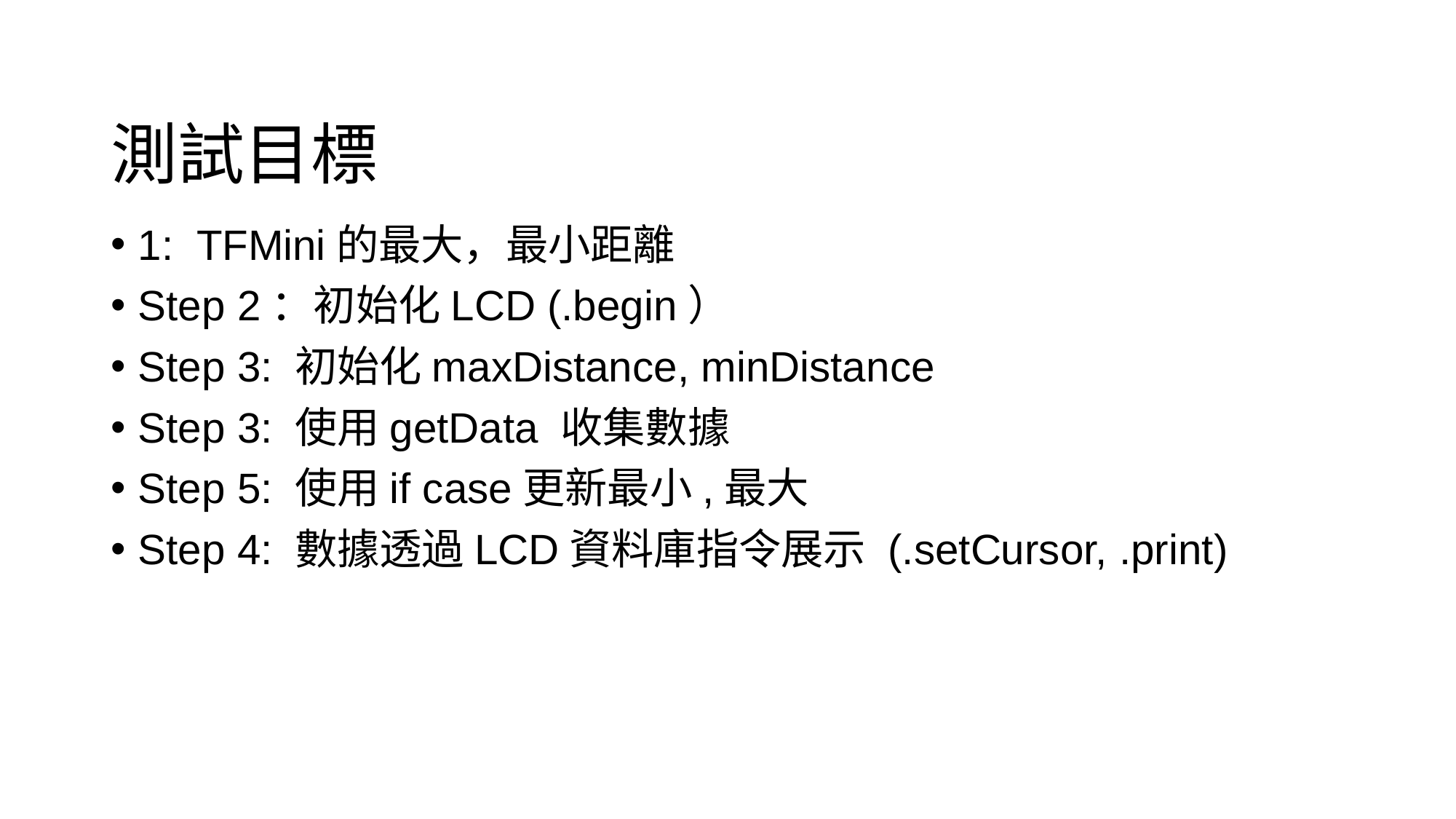

# 測試目標

1:  TFMini的最大，最小距離
Step 2：初始化LCD (.begin）
Step 3: 初始化maxDistance, minDistance
Step 3: 使用getData 收集數據
Step 5: 使用if case更新最小,最大
Step 4: 數據透過LCD資料庫指令展示 (.setCursor, .print)